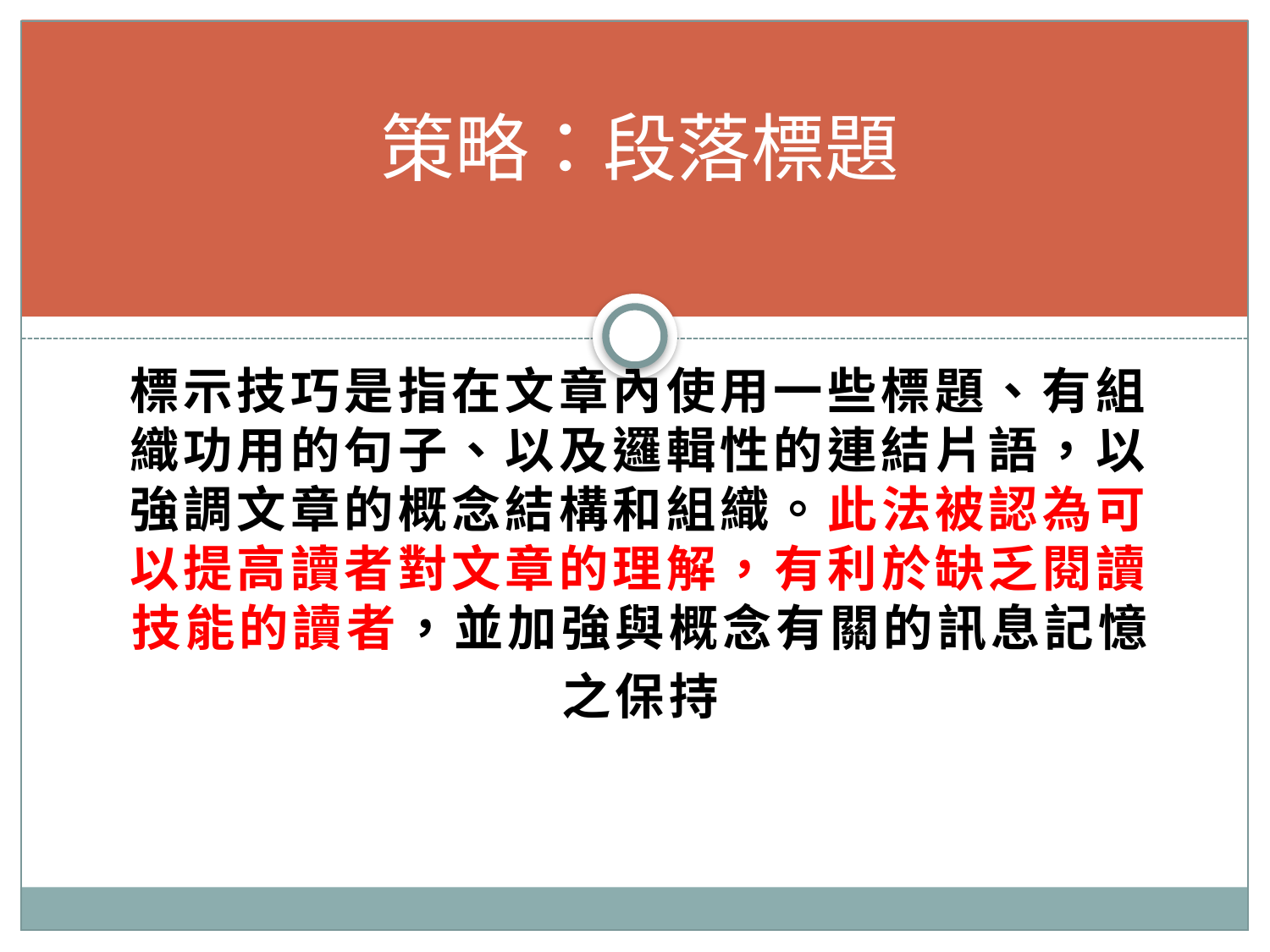

# 策略：段落標題
標示技巧是指在文章內使用一些標題、有組織功用的句子、以及邏輯性的連結片語，以強調文章的概念結構和組織。此法被認為可以提高讀者對文章的理解，有利於缺乏閱讀技能的讀者，並加強與概念有關的訊息記憶
之保持